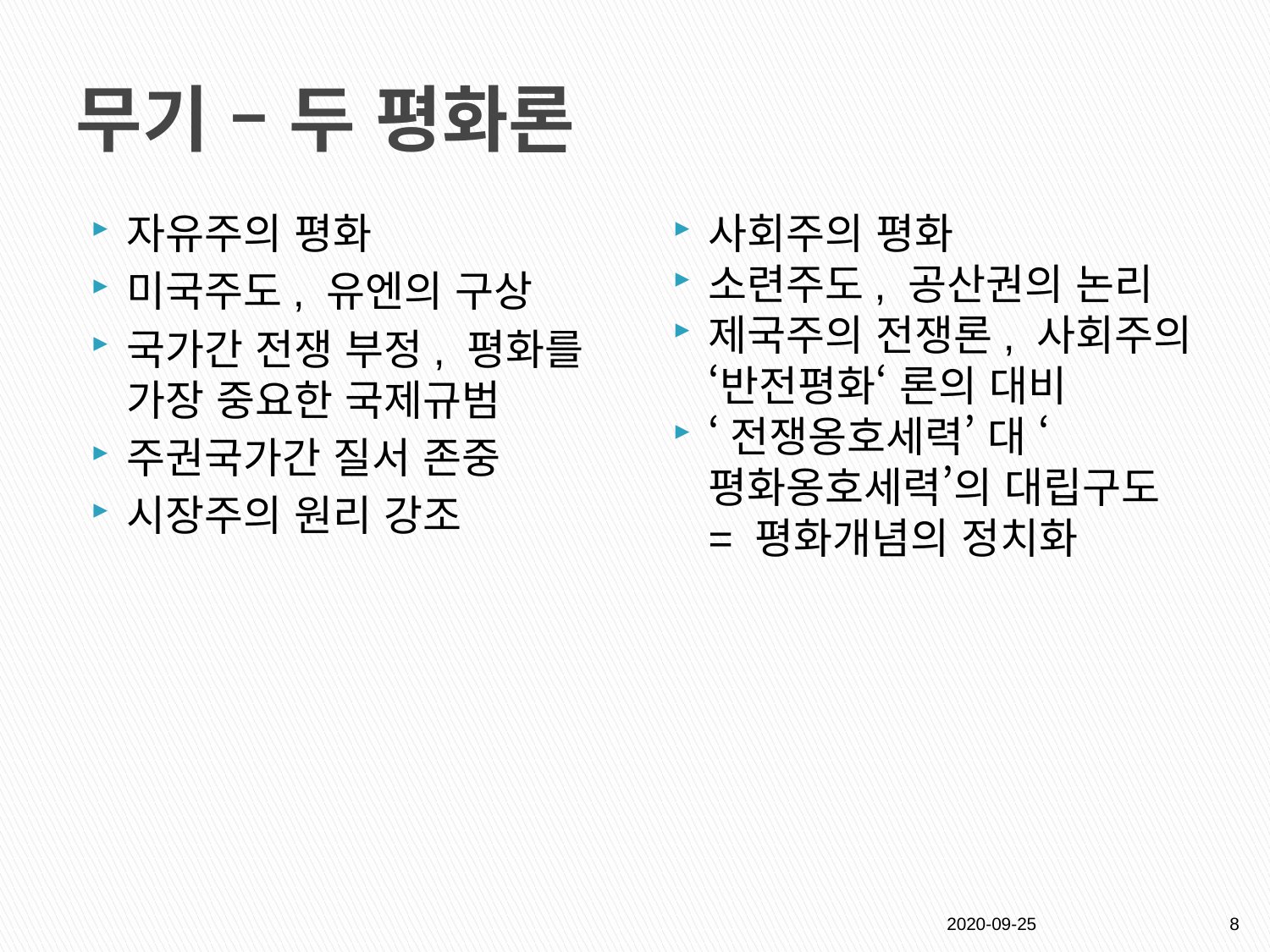

# 무기 – 두 평화론
자유주의 평화
미국주도, 유엔의 구상
국가간 전쟁 부정, 평화를 가장 중요한 국제규범
주권국가간 질서 존중
시장주의 원리 강조
사회주의 평화
소련주도, 공산권의 논리
제국주의 전쟁론, 사회주의 ‘반전평화‘ 론의 대비
‘전쟁옹호세력’ 대 ‘평화옹호세력’의 대립구도 = 평화개념의 정치화

2020-09-25
8